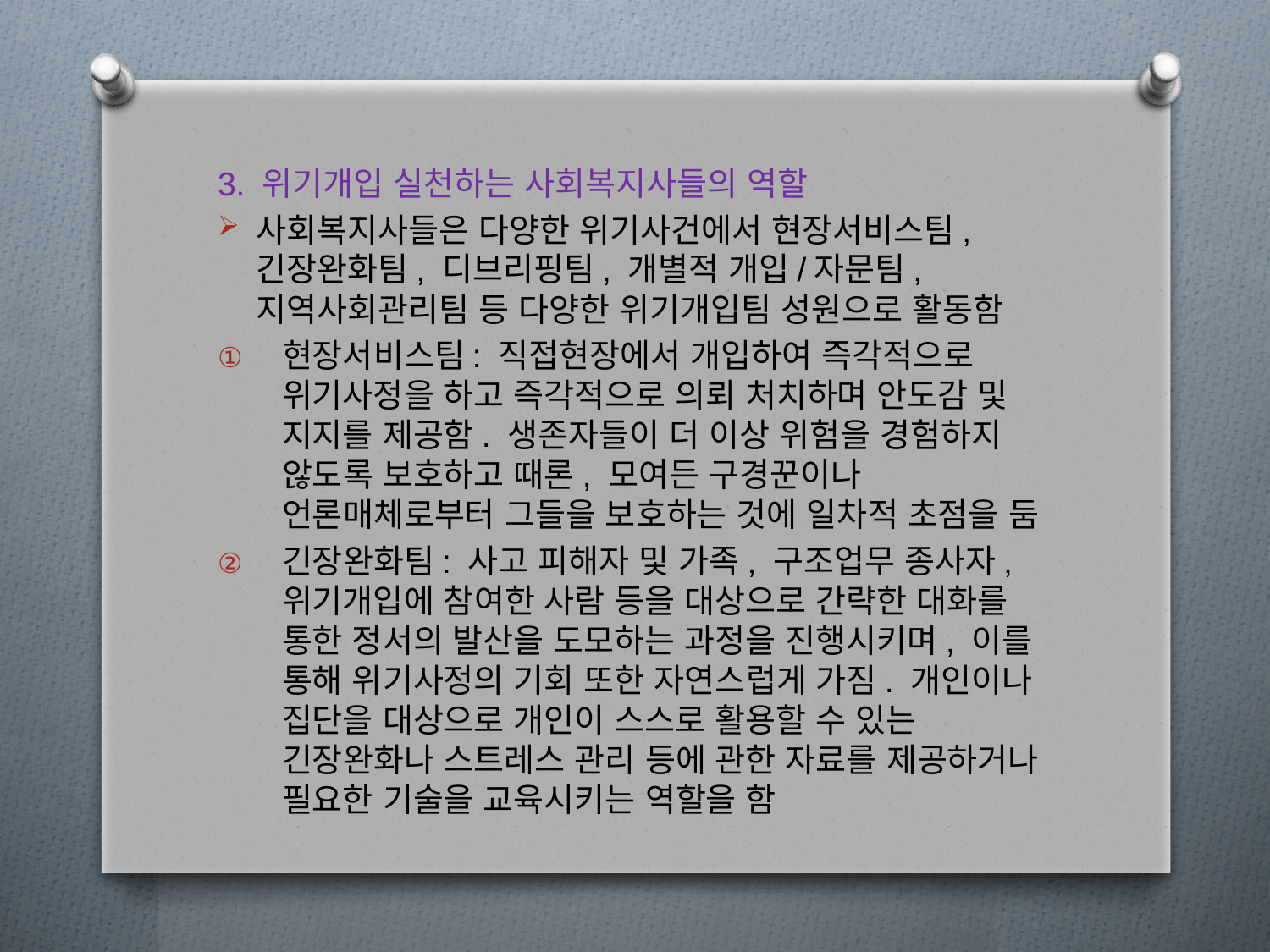

3. 위기개입 실천하는 사회복지사들의 역할
사회복지사들은 다양한 위기사건에서 현장서비스팀, 긴장완화팀, 디브리핑팀, 개별적 개입/자문팀, 지역사회관리팀 등 다양한 위기개입팀 성원으로 활동함
현장서비스팀: 직접현장에서 개입하여 즉각적으로 위기사정을 하고 즉각적으로 의뢰 처치하며 안도감 및 지지를 제공함. 생존자들이 더 이상 위험을 경험하지 않도록 보호하고 때론, 모여든 구경꾼이나 언론매체로부터 그들을 보호하는 것에 일차적 초점을 둠
긴장완화팀: 사고 피해자 및 가족, 구조업무 종사자, 위기개입에 참여한 사람 등을 대상으로 간략한 대화를 통한 정서의 발산을 도모하는 과정을 진행시키며, 이를 통해 위기사정의 기회 또한 자연스럽게 가짐. 개인이나 집단을 대상으로 개인이 스스로 활용할 수 있는 긴장완화나 스트레스 관리 등에 관한 자료를 제공하거나 필요한 기술을 교육시키는 역할을 함